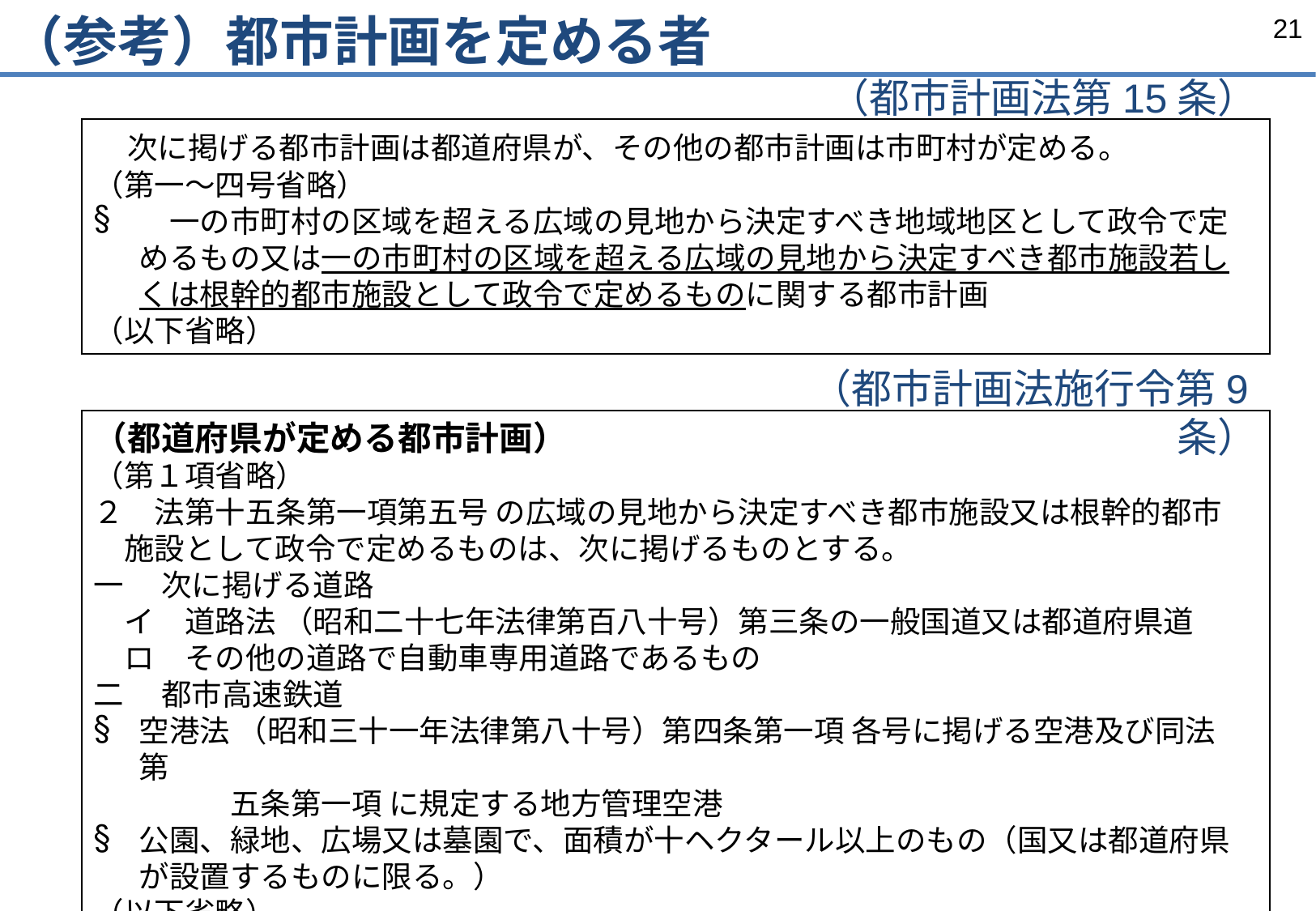

（参考）都市計画を定める者
（都市計画法第15条）
　次に掲げる都市計画は都道府県が、その他の都市計画は市町村が定める。
（第一～四号省略）
　一の市町村の区域を超える広域の見地から決定すべき地域地区として政令で定めるもの又は一の市町村の区域を超える広域の見地から決定すべき都市施設若しくは根幹的都市施設として政令で定めるものに関する都市計画
（以下省略）
（都市計画法施行令第9条）
（都道府県が定める都市計画）
（第１項省略）
２　法第十五条第一項第五号 の広域の見地から決定すべき都市施設又は根幹的都市
　施設として政令で定めるものは、次に掲げるものとする。
一 　次に掲げる道路
　イ　道路法 （昭和二十七年法律第百八十号）第三条の一般国道又は都道府県道
　ロ　その他の道路で自動車専用道路であるもの
二 　都市高速鉄道
空港法 （昭和三十一年法律第八十号）第四条第一項 各号に掲げる空港及び同法　第
　　　五条第一項 に規定する地方管理空港
公園、緑地、広場又は墓園で、面積が十ヘクタール以上のもの（国又は都道府県が設置するものに限る。）
（以下省略）